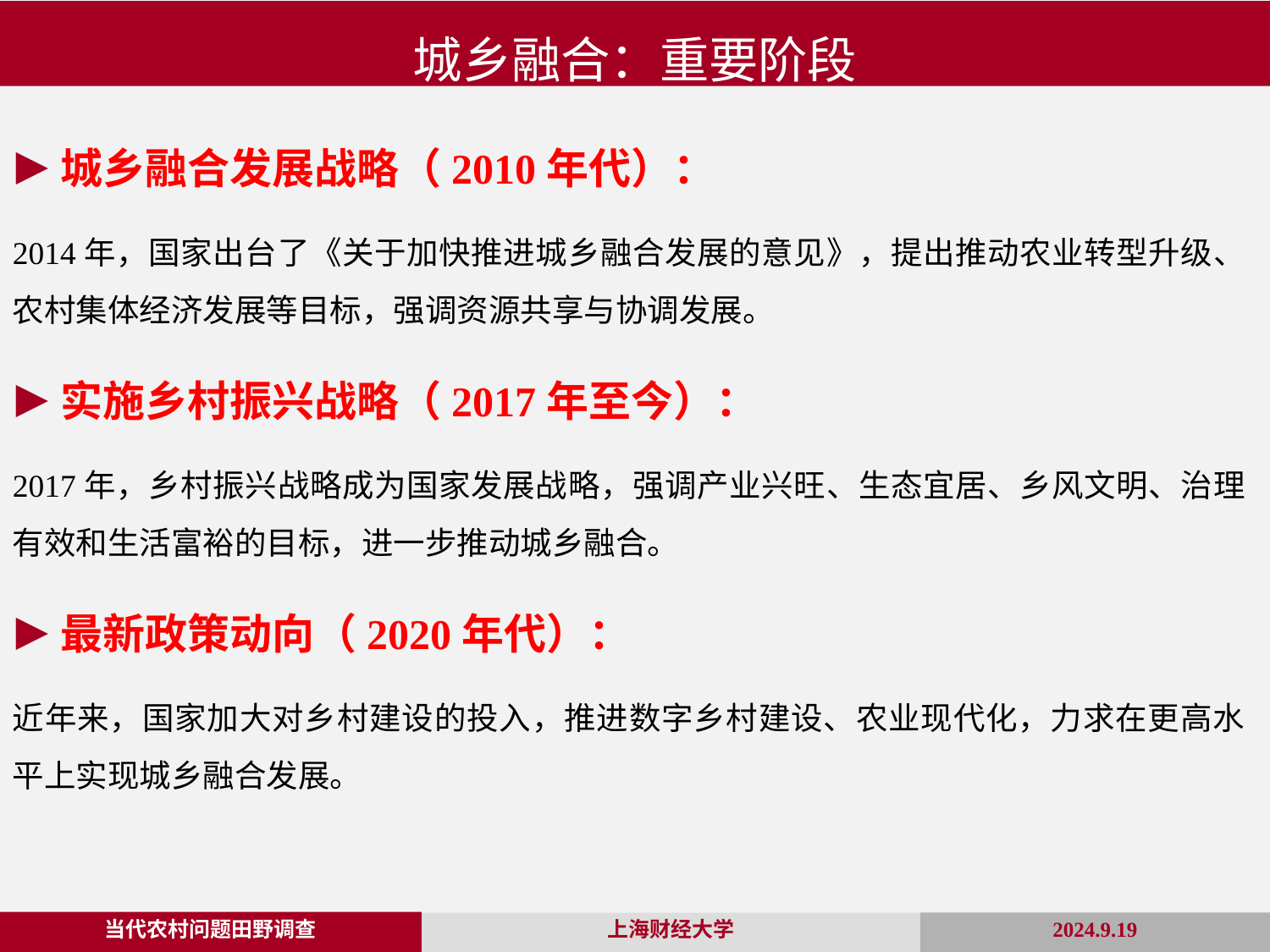

城乡融合：重要阶段
城乡融合发展战略（2010年代）：
2014年，国家出台了《关于加快推进城乡融合发展的意见》，提出推动农业转型升级、农村集体经济发展等目标，强调资源共享与协调发展。
实施乡村振兴战略（2017年至今）：
2017年，乡村振兴战略成为国家发展战略，强调产业兴旺、生态宜居、乡风文明、治理有效和生活富裕的目标，进一步推动城乡融合。
最新政策动向（2020年代）：
近年来，国家加大对乡村建设的投入，推进数字乡村建设、农业现代化，力求在更高水平上实现城乡融合发展。

当代农村问题田野调查
2024.9.19
上海财经大学